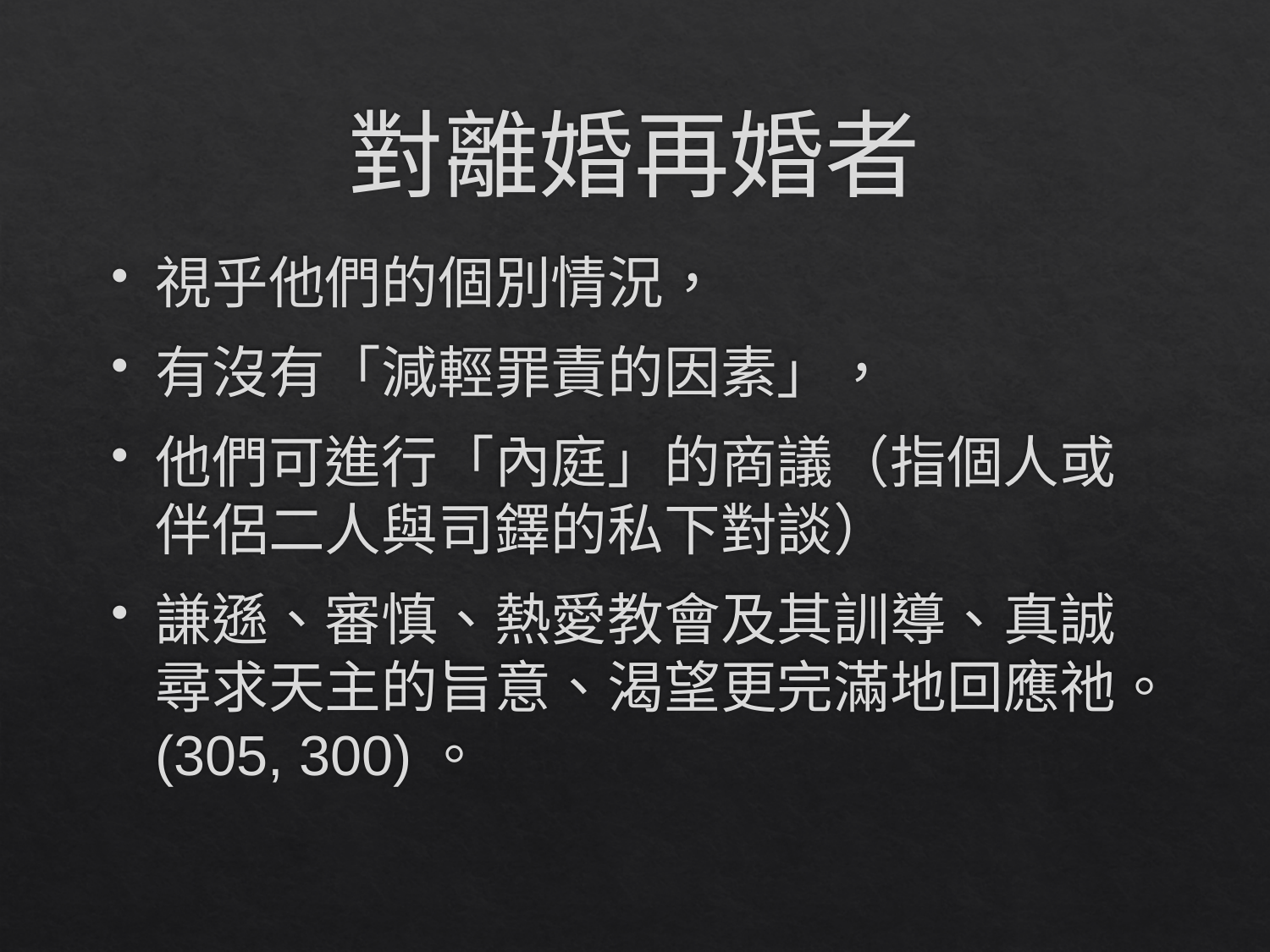

# 對離婚再婚者
視乎他們的個別情況，
有沒有「減輕罪責的因素」，
他們可進行「內庭」的商議（指個人或伴侶二人與司鐸的私下對談）
謙遜、審慎、熱愛教會及其訓導、真誠尋求天主的旨意、渴望更完滿地回應祂。(305, 300)。